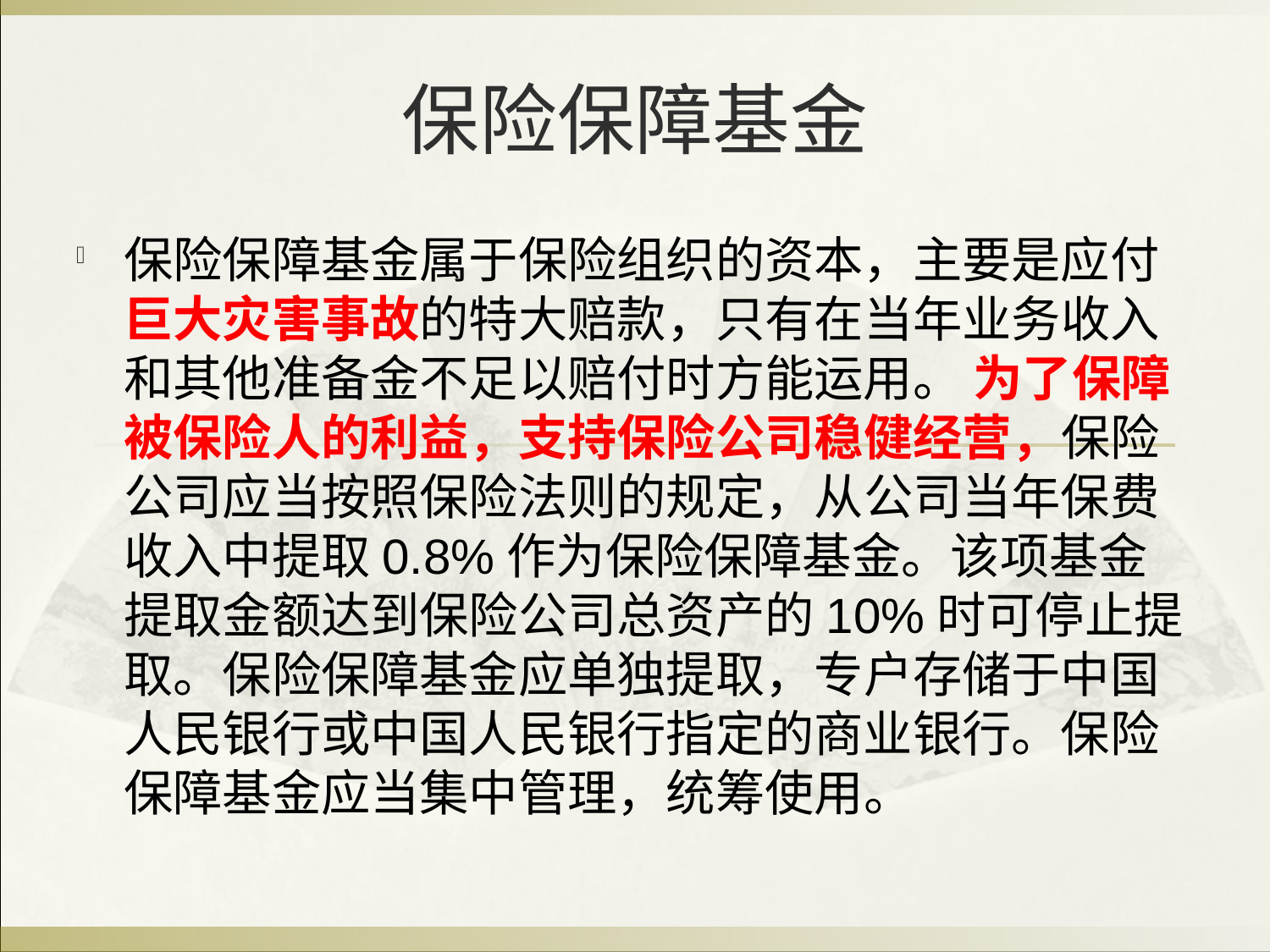

# 保险保障基金
保险保障基金属于保险组织的资本，主要是应付巨大灾害事故的特大赔款，只有在当年业务收入和其他准备金不足以赔付时方能运用。 为了保障被保险人的利益，支持保险公司稳健经营，保险公司应当按照保险法则的规定，从公司当年保费收入中提取0.8%作为保险保障基金。该项基金提取金额达到保险公司总资产的10%时可停止提取。保险保障基金应单独提取，专户存储于中国人民银行或中国人民银行指定的商业银行。保险保障基金应当集中管理，统筹使用。